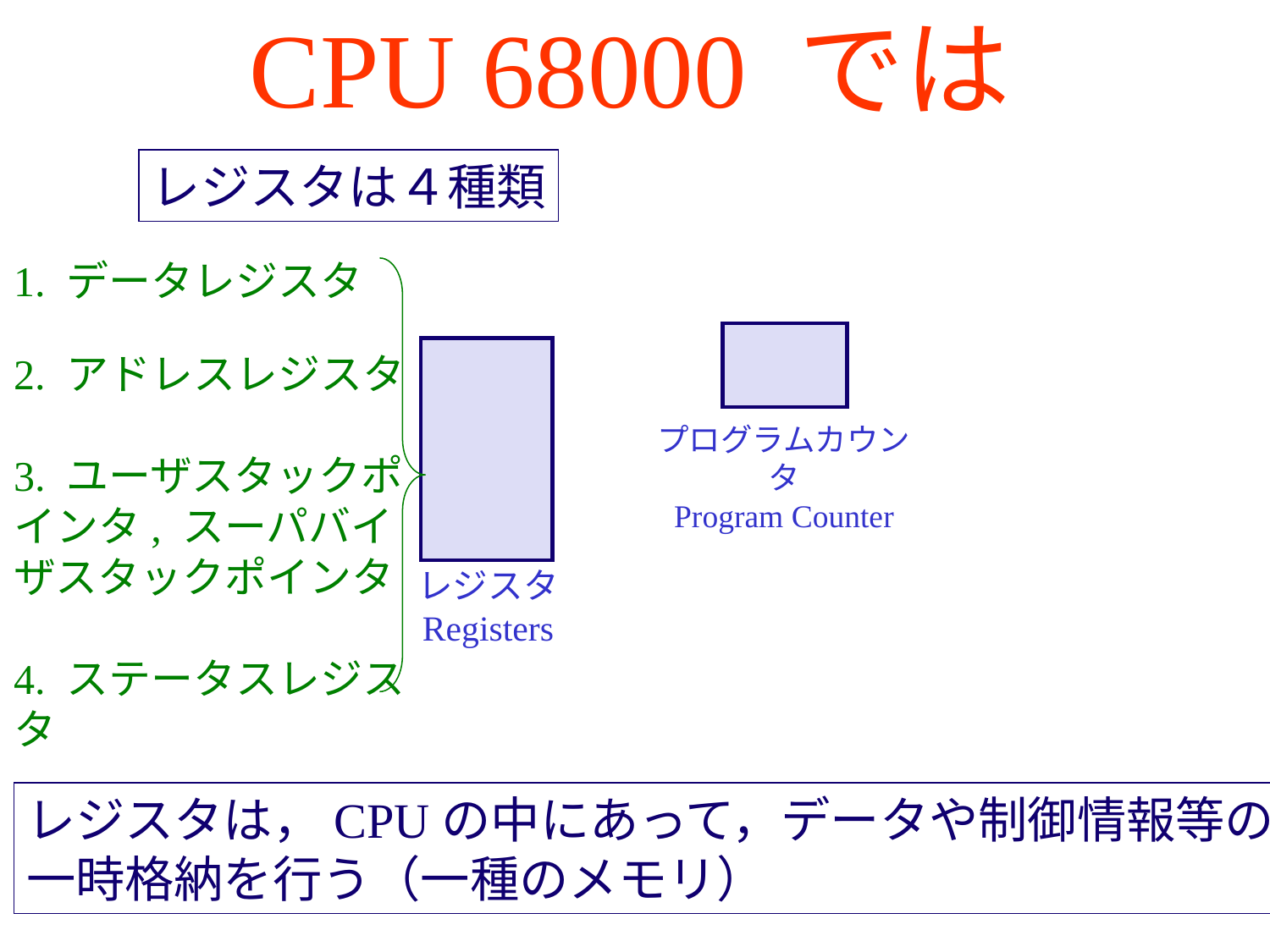

# CPU 68000 では
レジスタは４種類
1. データレジスタ

2. アドレスレジスタ

3. ユーザスタックポインタ, スーパバイザスタックポインタ

4. ステータスレジスタ

プログラムカウンタ
Program Counter

レジスタ
Registers
レジスタは，CPUの中にあって，データや制御情報等の
一時格納を行う（一種のメモリ）